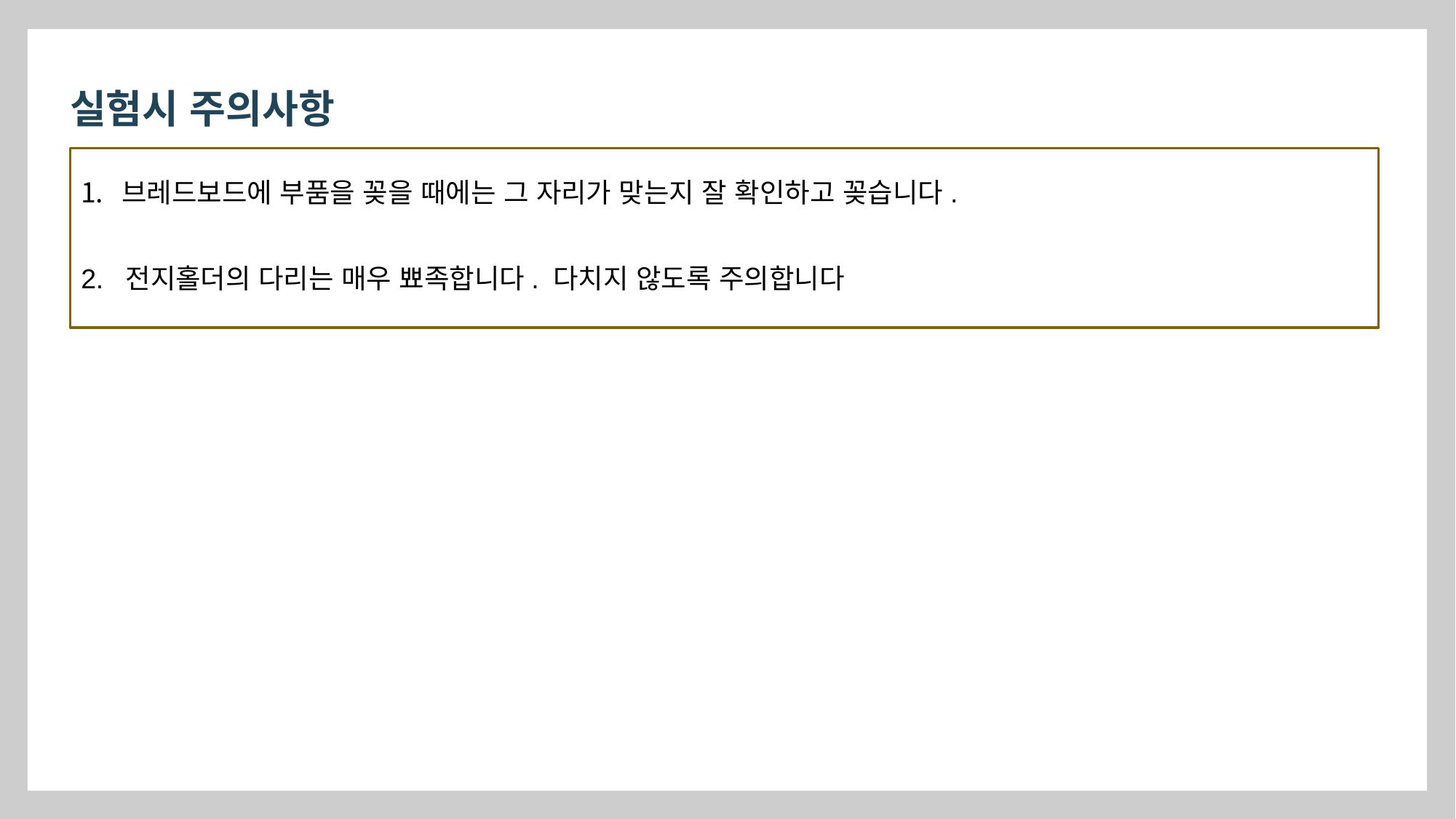

실험시 주의사항

브레드보드에 부품을 꽂을 때에는 그 자리가 맞는지 잘 확인하고 꽂습니다.
2.  전지홀더의 다리는 매우 뾰족합니다. 다치지 않도록 주의합니다